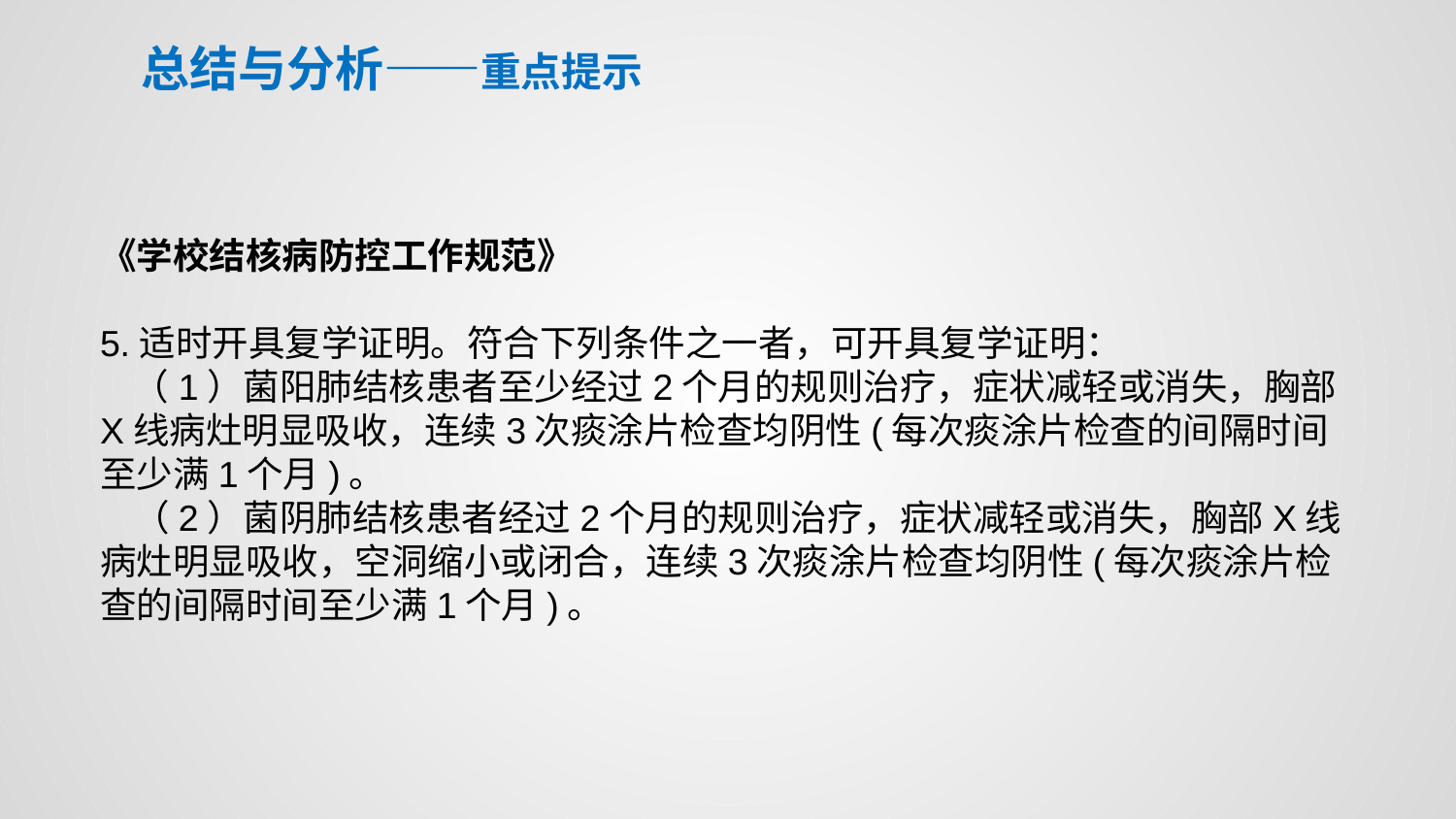

总结与分析——重点提示
《学校结核病防控工作规范》

5.适时开具复学证明。符合下列条件之一者，可开具复学证明： 
    （1）菌阳肺结核患者至少经过2个月的规则治疗，症状减轻或消失，胸部X线病灶明显吸收，连续3次痰涂片检查均阴性(每次痰涂片检查的间隔时间至少满1个月)。 
    （2）菌阴肺结核患者经过2个月的规则治疗，症状减轻或消失，胸部X线病灶明显吸收，空洞缩小或闭合，连续3次痰涂片检查均阴性(每次痰涂片检查的间隔时间至少满1个月)。